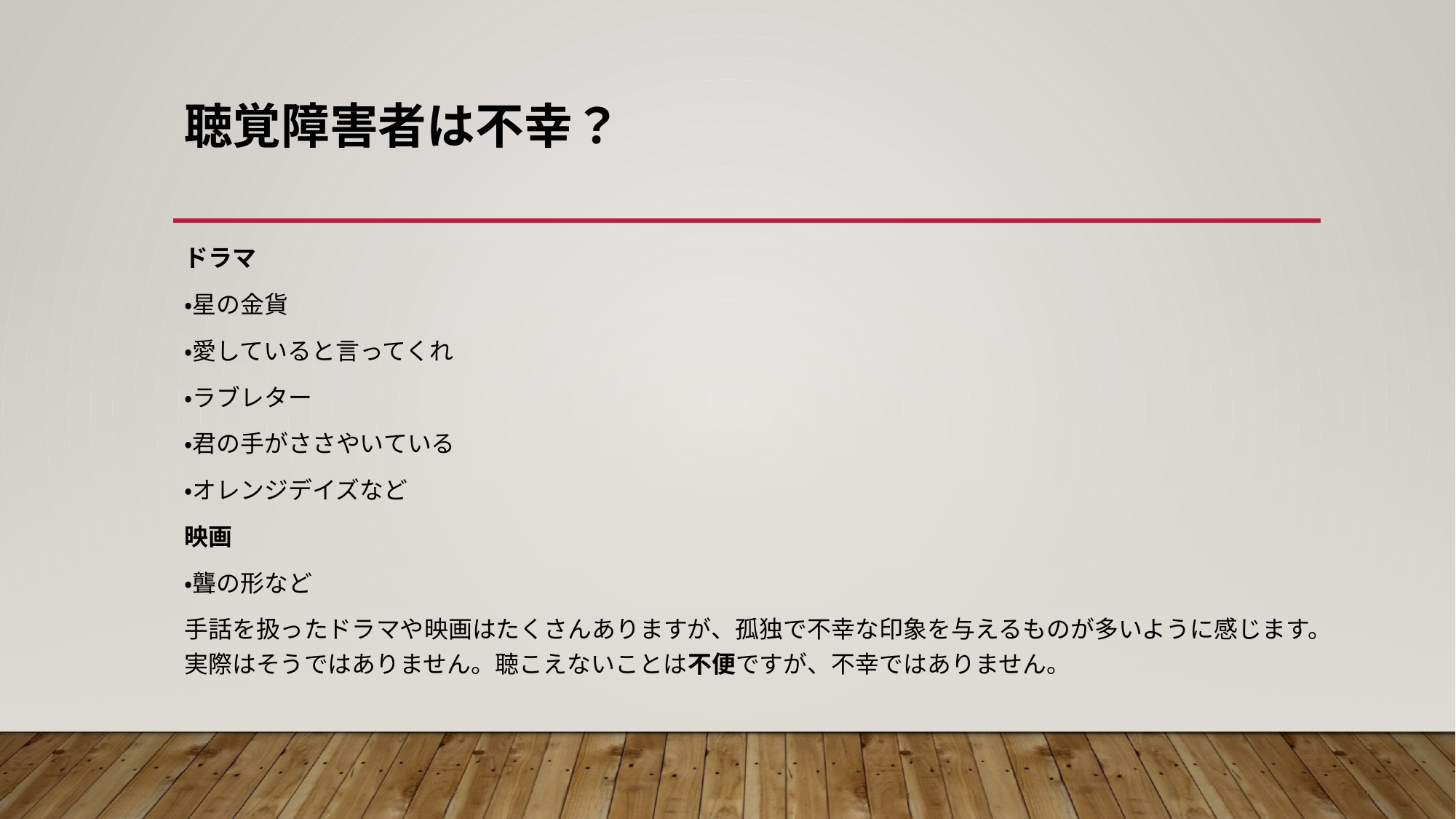

# 聴覚障害者は不幸？
ドラマ
・星の金貨
・愛していると言ってくれ
・ラブレター
・君の手がささやいている
・オレンジデイズなど
映画
・聾の形など
手話を扱ったドラマや映画はたくさんありますが、孤独で不幸な印象を与えるものが多いように感じます。実際はそうではありません。聴こえないことは不便ですが、不幸ではありません。